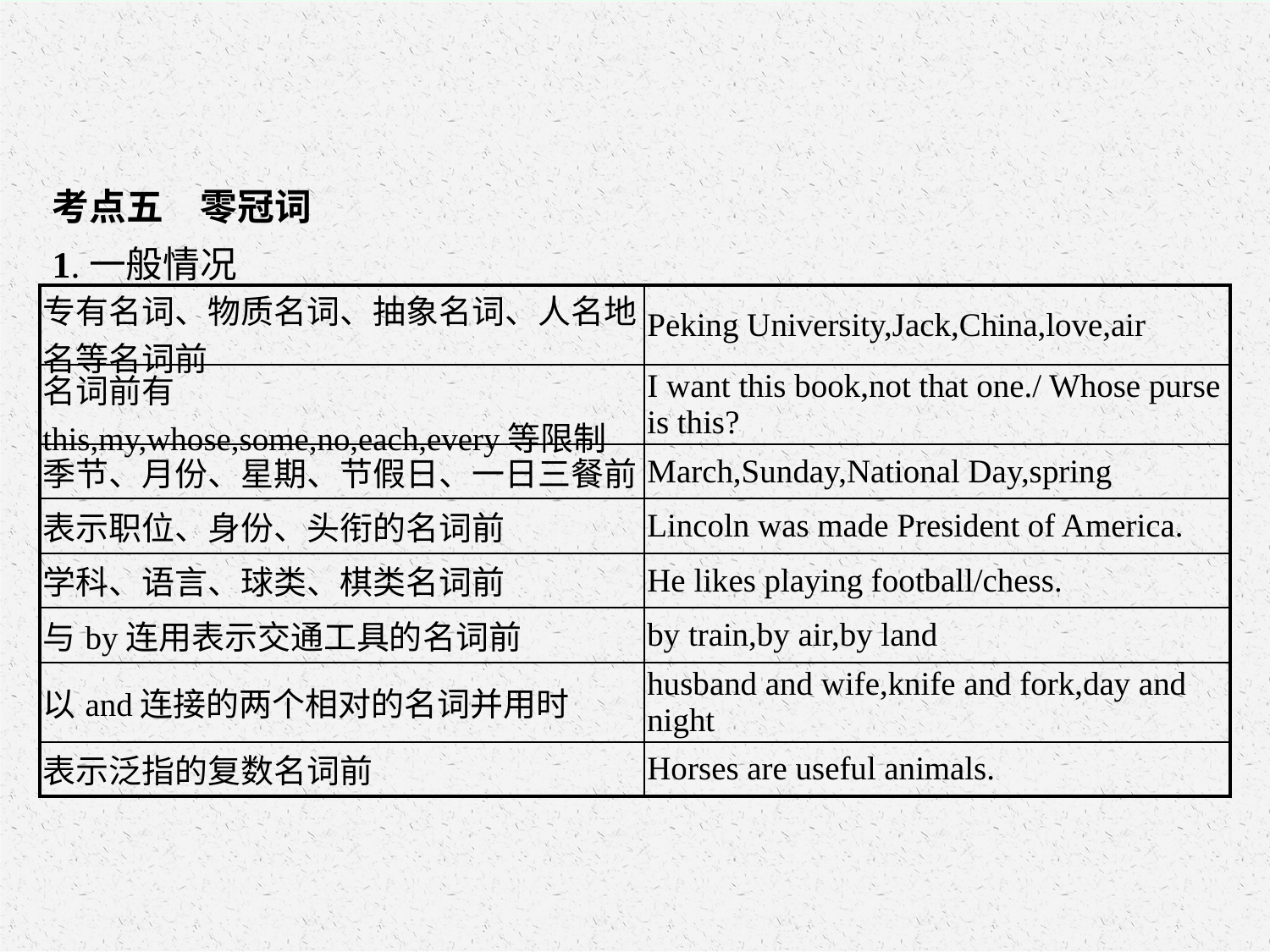

考点五　零冠词
1.一般情况
| 专有名词、物质名词、抽象名词、人名地名等名词前 | Peking University,Jack,China,love,air |
| --- | --- |
| 名词前有this,my,whose,some,no,each,every等限制 | I want this book,not that one./ Whose purse is this? |
| 季节、月份、星期、节假日、一日三餐前 | March,Sunday,National Day,spring |
| 表示职位、身份、头衔的名词前 | Lincoln was made President of America. |
| 学科、语言、球类、棋类名词前 | He likes playing football/chess. |
| 与by连用表示交通工具的名词前 | by train,by air,by land |
| 以and连接的两个相对的名词并用时 | husband and wife,knife and fork,day and night |
| 表示泛指的复数名词前 | Horses are useful animals. |